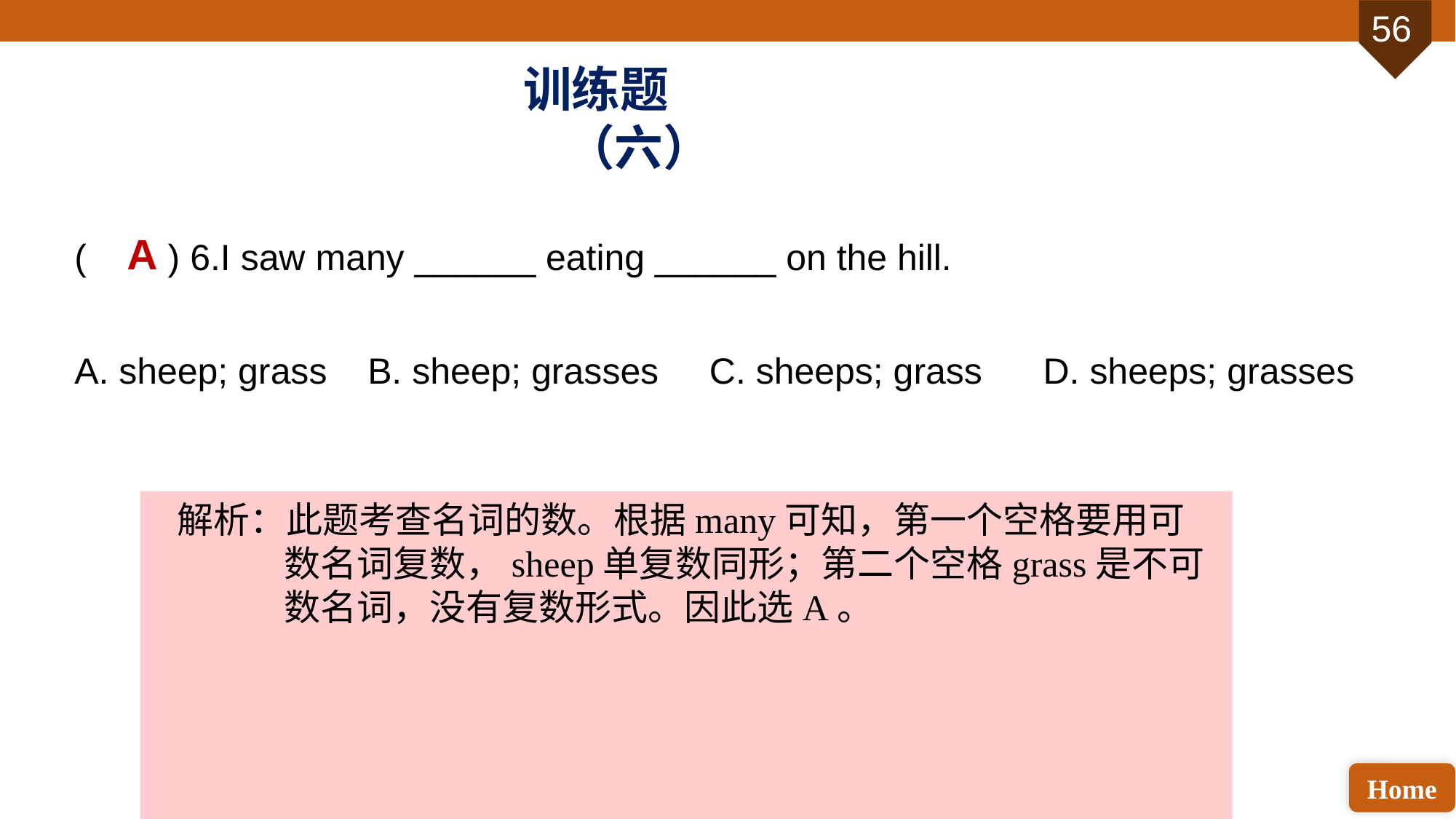

训练题（六）
(        ) 6.I saw many ______ eating ______ on the hill.

A. sheep; grass    B. sheep; grasses     C. sheeps; grass      D. sheeps; grasses
A

解析：此题考查名词的数。根据many可知，第一个空格要用可数名词复数，sheep单复数同形；第二个空格grass是不可数名词，没有复数形式。因此选A。